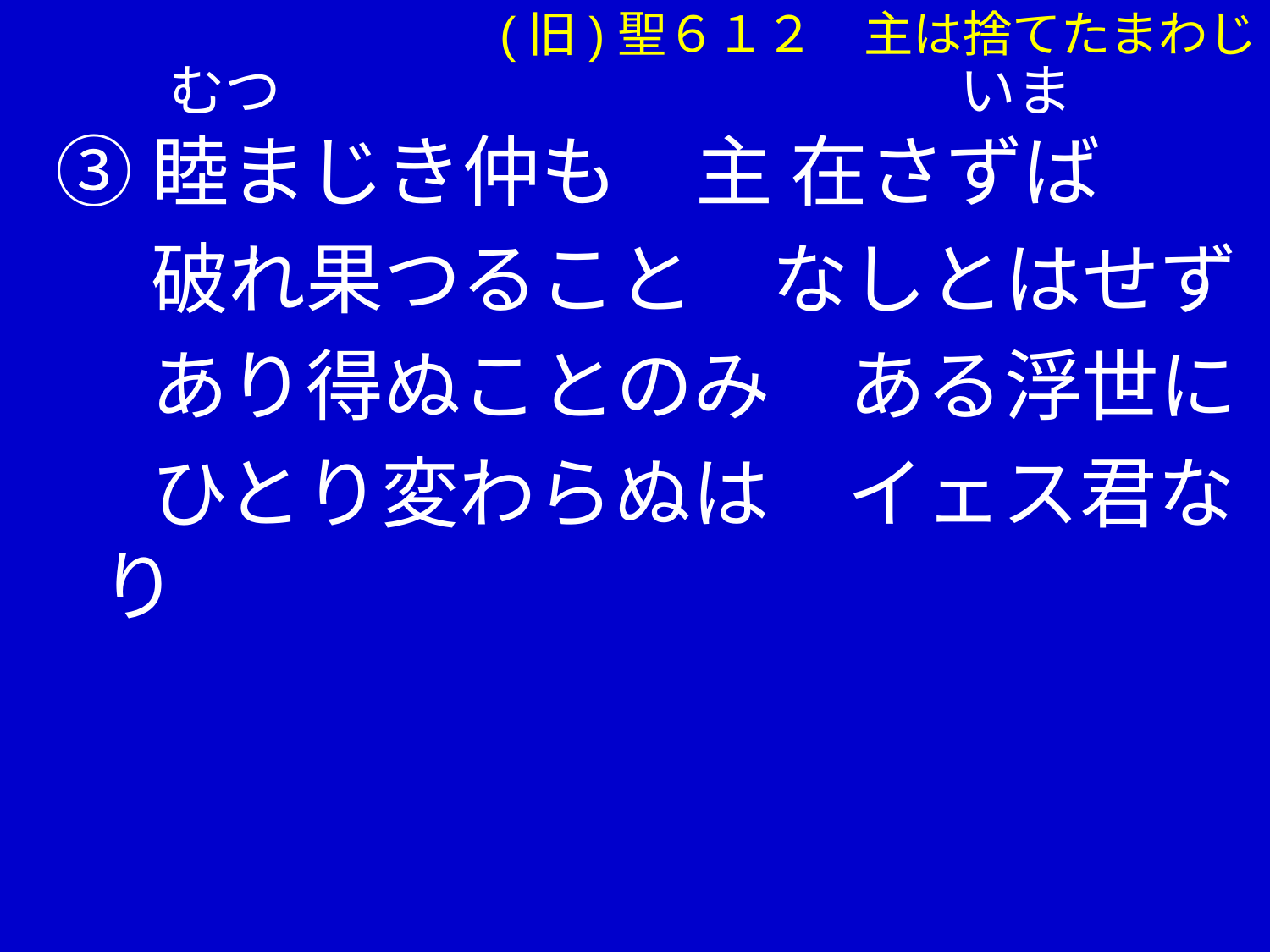

(旧)聖６１２　主は捨てたまわじ
　　むつ　　　　　　　　　　　　いま
③睦まじき仲も　主 在さずば
　 破れ果つること　なしとはせず
　 あり得ぬことのみ　ある浮世に
　 ひとり変わらぬは　イェス君なり